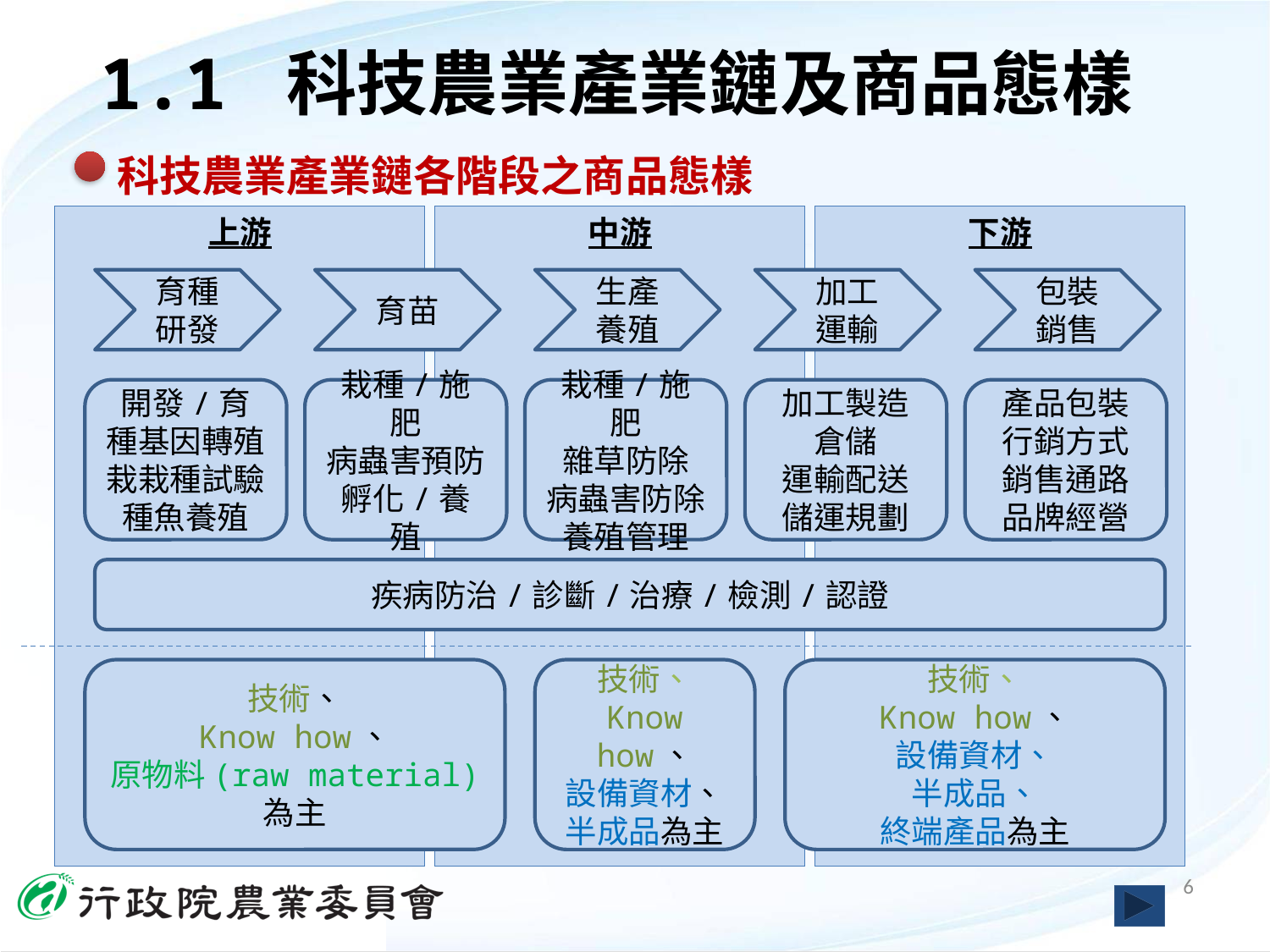

# 1.1 科技農業產業鏈及商品態樣
科技農業產業鏈各階段之商品態樣

中游

下游

上游

育種研發
育苗
生產養殖
加工運輸
包裝銷售
開發/育種基因轉殖栽栽種試驗
種魚養殖
栽種/施肥
病蟲害預防
孵化/養殖
栽種/施肥
雜草防除
病蟲害防除
養殖管理
加工製造
倉儲
運輸配送
儲運規劃
產品包裝
行銷方式
銷售通路
品牌經營
疾病防治/診斷/治療/檢測/認證
技術、
Know how、
原物料(raw material)
為主
技術、
Know how、
設備資材、
半成品為主
技術、
Know how、
設備資材、
半成品、
終端產品為主
6